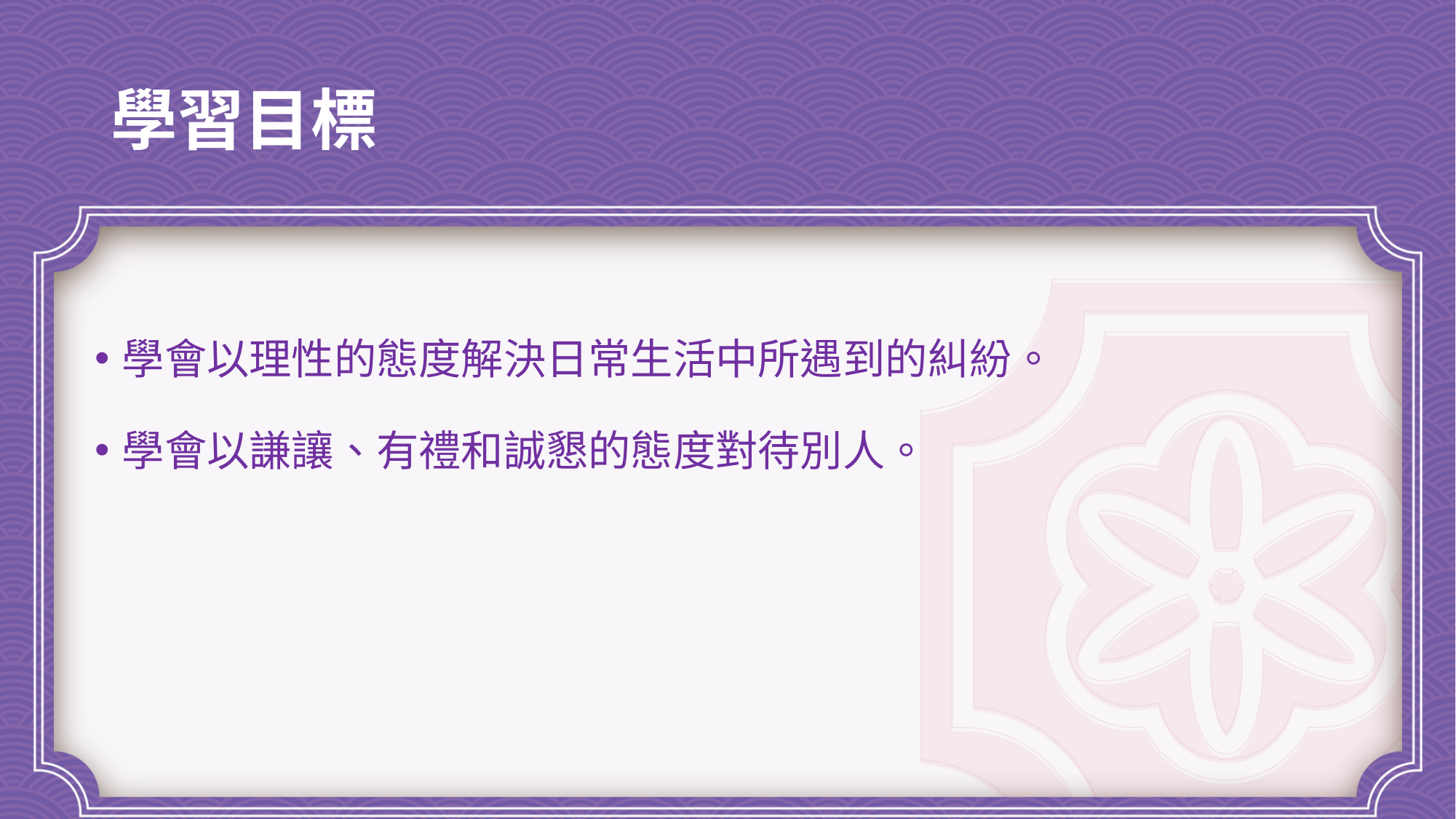

# 學習目標
學會以理性的態度解決日常生活中所遇到的糾紛。
學會以謙讓、有禮和誠懇的態度對待別人。